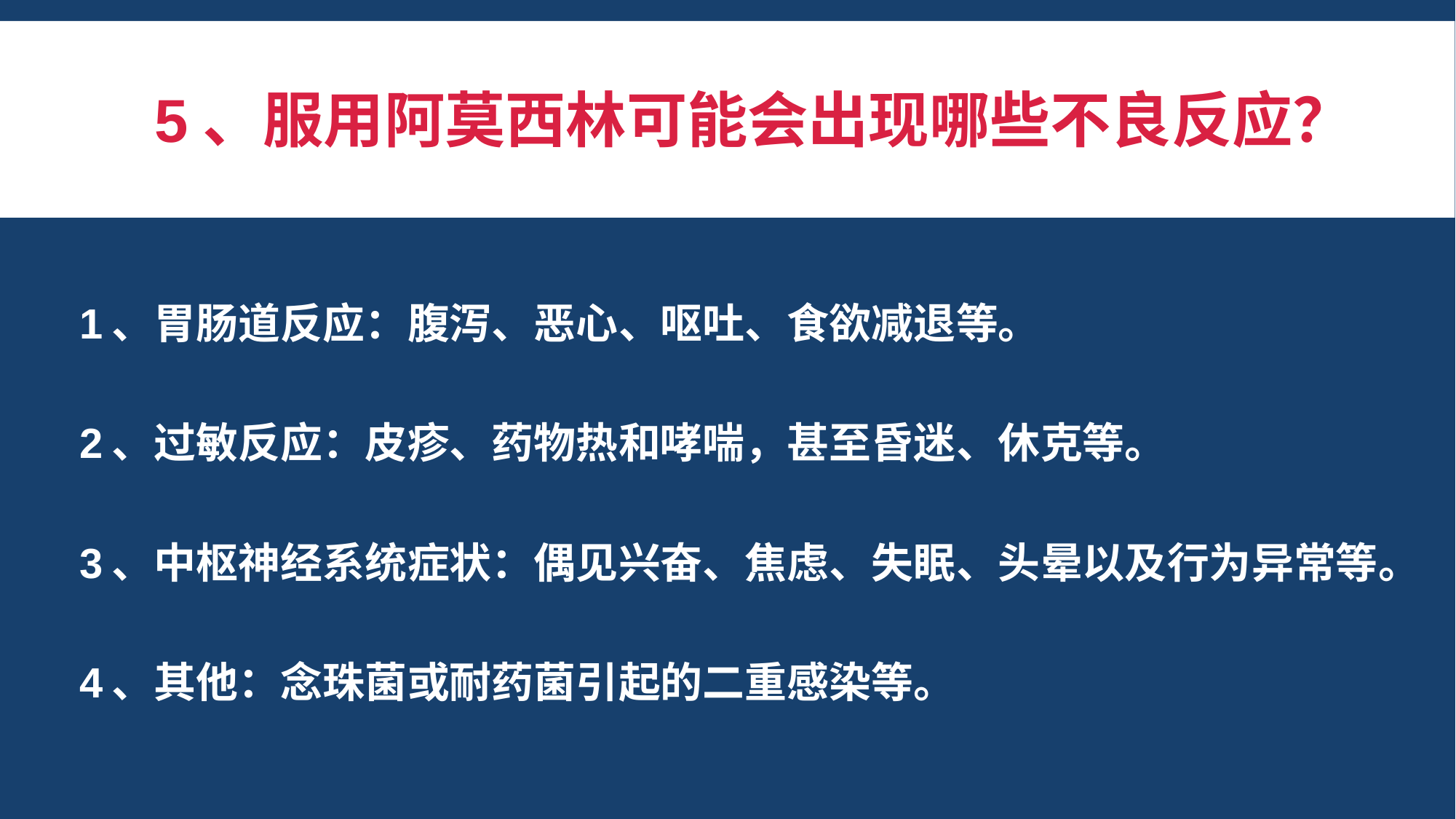

# 5、服用阿莫西林可能会出现哪些不良反应？
1、胃肠道反应：腹泻、恶心、呕吐、食欲减退等。
2、过敏反应：皮疹、药物热和哮喘，甚至昏迷、休克等。
3、中枢神经系统症状：偶见兴奋、焦虑、失眠、头晕以及行为异常等。
4、其他：念珠菌或耐药菌引起的二重感染等。